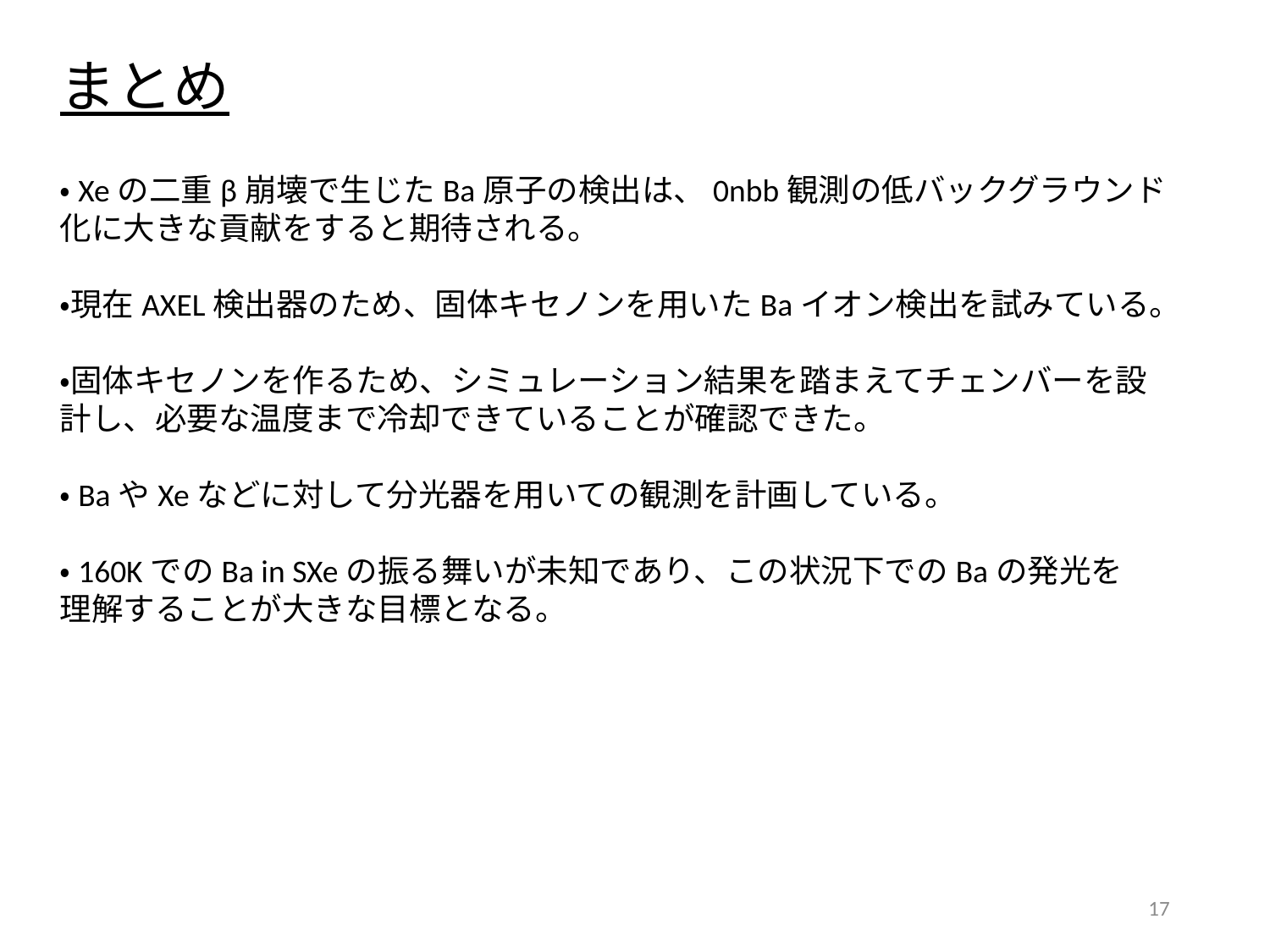

まとめ
・Xeの二重β崩壊で生じたBa原子の検出は、0nbb観測の低バックグラウンド化に大きな貢献をすると期待される。

・現在AXEL検出器のため、固体キセノンを用いたBaイオン検出を試みている。

・固体キセノンを作るため、シミュレーション結果を踏まえてチェンバーを設計し、必要な温度まで冷却できていることが確認できた。

・BaやXeなどに対して分光器を用いての観測を計画している。

・160KでのBa in SXeの振る舞いが未知であり、この状況下でのBaの発光を
理解することが大きな目標となる。
17